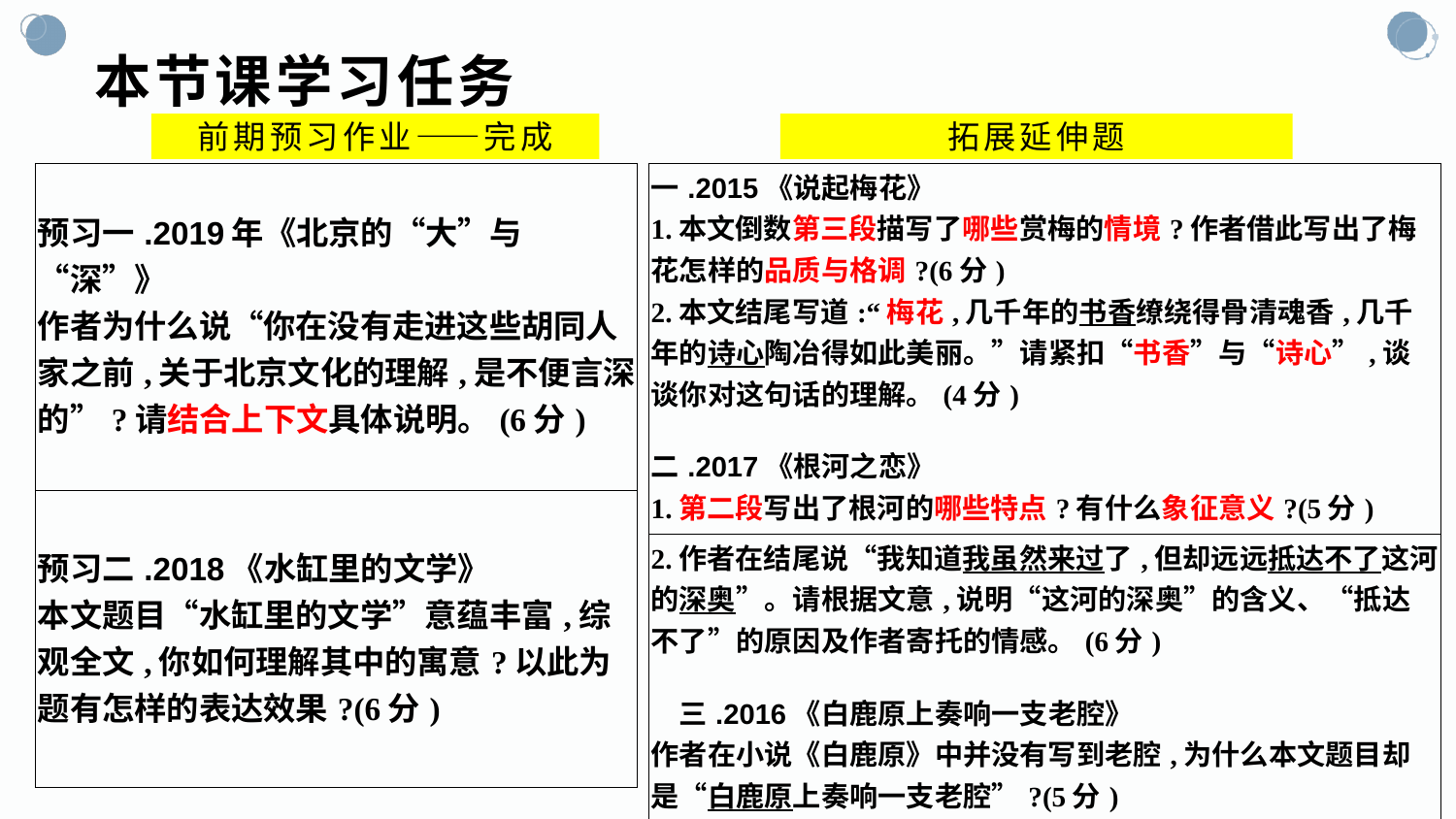

# 本节课学习任务
前期预习作业——完成
拓展延伸题
| 一.2015《说起梅花》 1.本文倒数第三段描写了哪些赏梅的情境?作者借此写出了梅花怎样的品质与格调?(6分) 2.本文结尾写道:“梅花,几千年的书香缭绕得骨清魂香,几千年的诗心陶冶得如此美丽。”请紧扣“书香”与“诗心”,谈谈你对这句话的理解。(4分) 二.2017《根河之恋》 1.第二段写出了根河的哪些特点?有什么象征意义?(5分) |
| --- |
| 2.作者在结尾说“我知道我虽然来过了,但却远远抵达不了这河的深奥”。请根据文意,说明“这河的深奥”的含义、“抵达不了”的原因及作者寄托的情感。(6分) 三.2016《白鹿原上奏响一支老腔》 作者在小说《白鹿原》中并没有写到老腔,为什么本文题目却是“白鹿原上奏响一支老腔”?(5分) |
| 预习一.2019年《北京的“大”与“深”》 作者为什么说“你在没有走进这些胡同人家之前,关于北京文化的理解,是不便言深的”?请结合上下文具体说明。(6分) |
| --- |
| 预习二.2018《水缸里的文学》 本文题目“水缸里的文学”意蕴丰富,综观全文,你如何理解其中的寓意?以此为题有怎样的表达效果?(6分) |